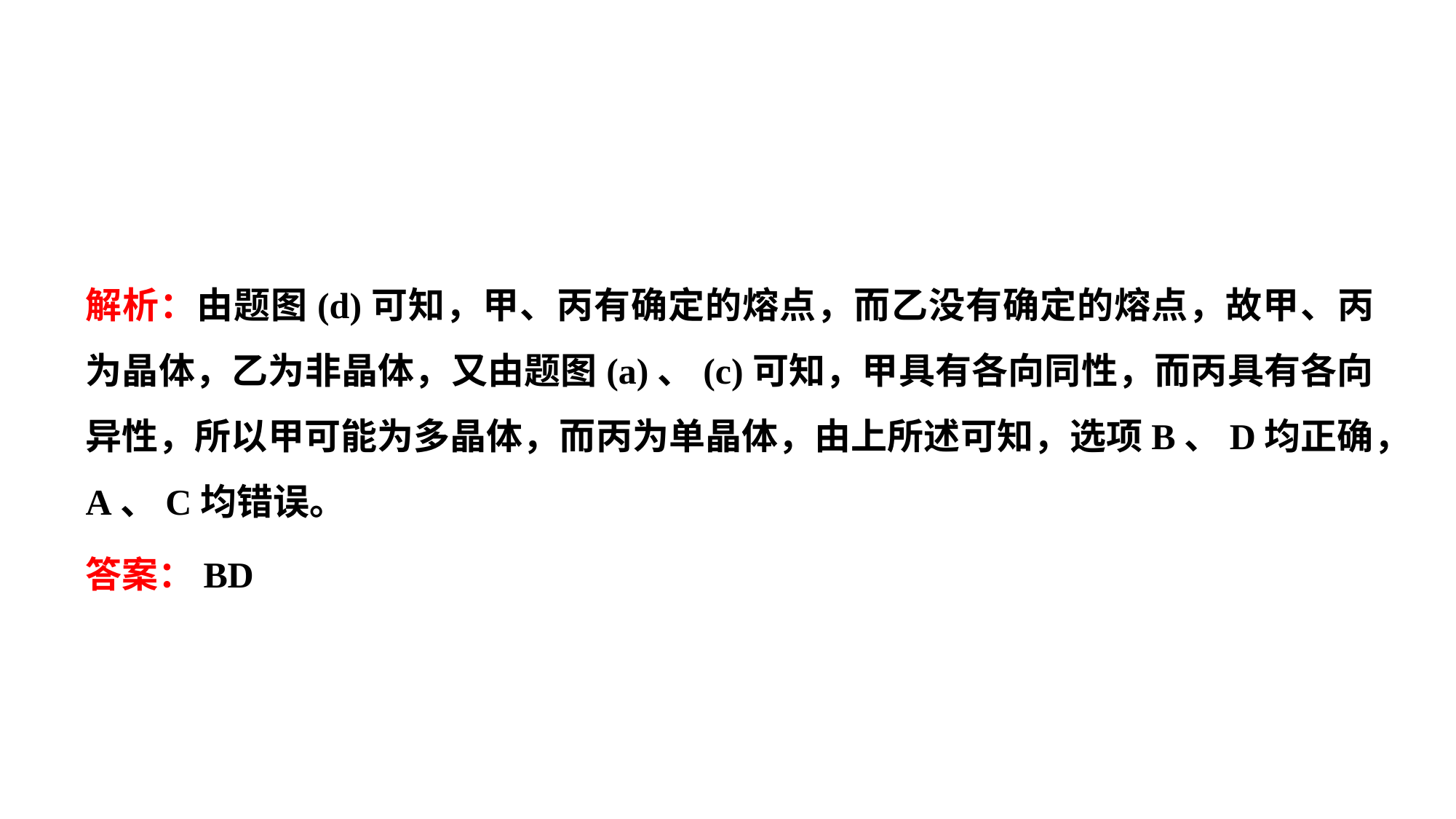

解析：由题图(d)可知，甲、丙有确定的熔点，而乙没有确定的熔点，故甲、丙为晶体，乙为非晶体，又由题图(a)、(c)可知，甲具有各向同性，而丙具有各向异性，所以甲可能为多晶体，而丙为单晶体，由上所述可知，选项B、D均正确，A、C均错误。
答案：BD